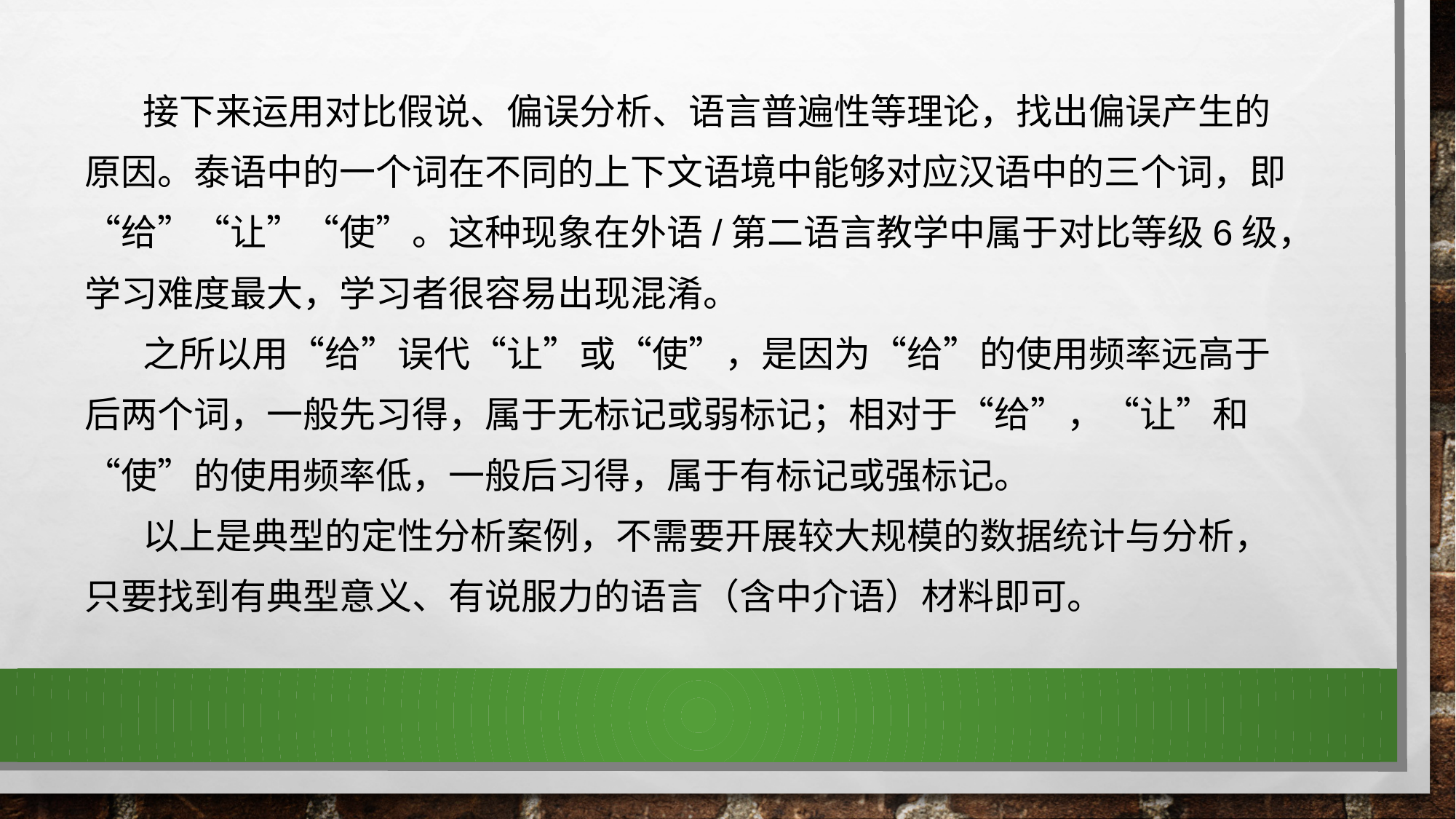

接下来运用对比假说、偏误分析、语言普遍性等理论，找出偏误产生的原因。泰语中的一个词在不同的上下文语境中能够对应汉语中的三个词，即“给”“让”“使”。这种现象在外语/第二语言教学中属于对比等级6级，学习难度最大，学习者很容易出现混淆。
      之所以用“给”误代“让”或“使”，是因为“给”的使用频率远高于后两个词，一般先习得，属于无标记或弱标记；相对于“给”，“让”和“使”的使用频率低，一般后习得，属于有标记或强标记。
      以上是典型的定性分析案例，不需要开展较大规模的数据统计与分析，只要找到有典型意义、有说服力的语言（含中介语）材料即可。